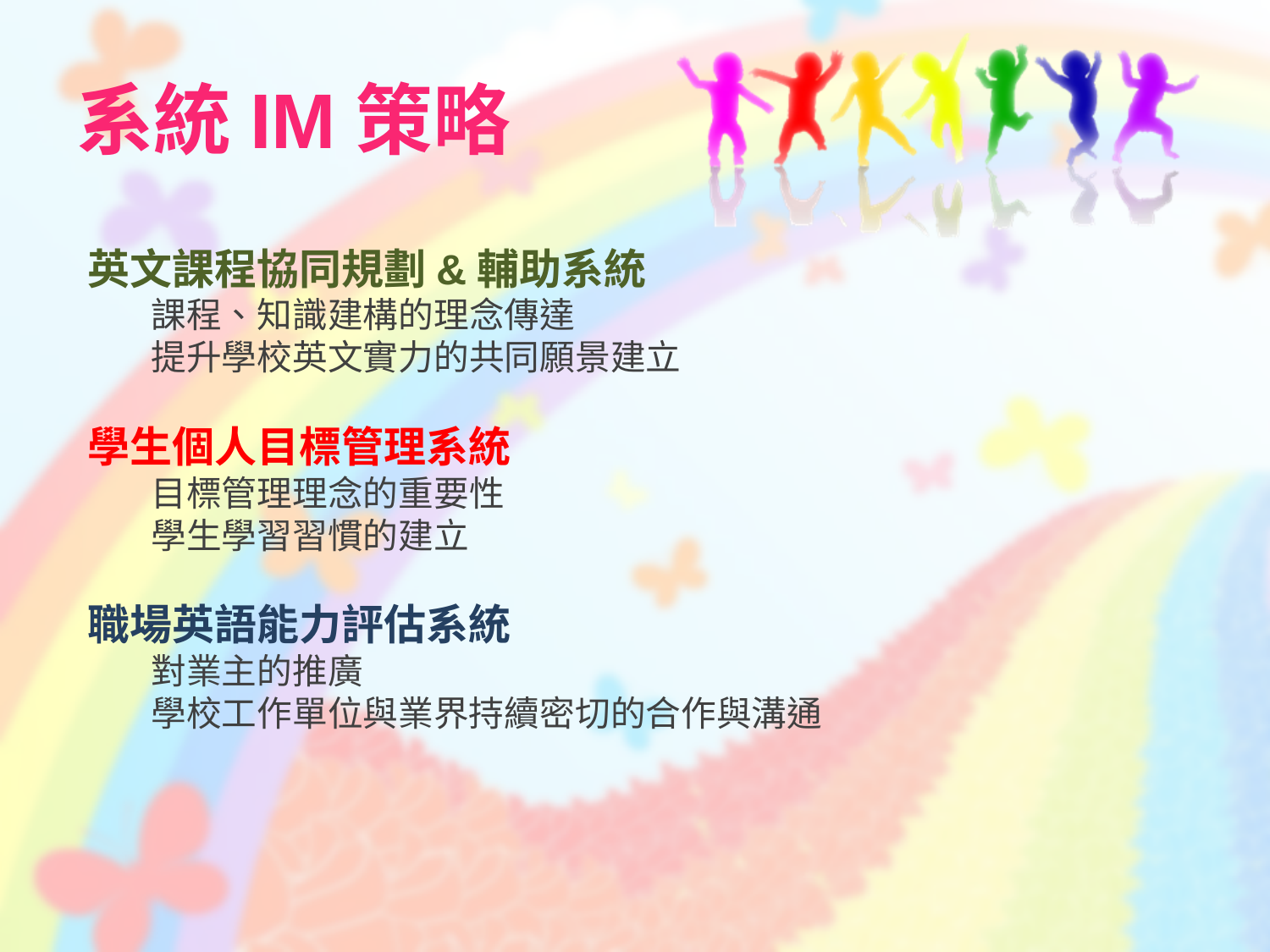

# 系統IM策略
英文課程協同規劃&輔助系統
課程、知識建構的理念傳達
提升學校英文實力的共同願景建立

學生個人目標管理系統
目標管理理念的重要性
學生學習習慣的建立

職場英語能力評估系統
對業主的推廣
學校工作單位與業界持續密切的合作與溝通